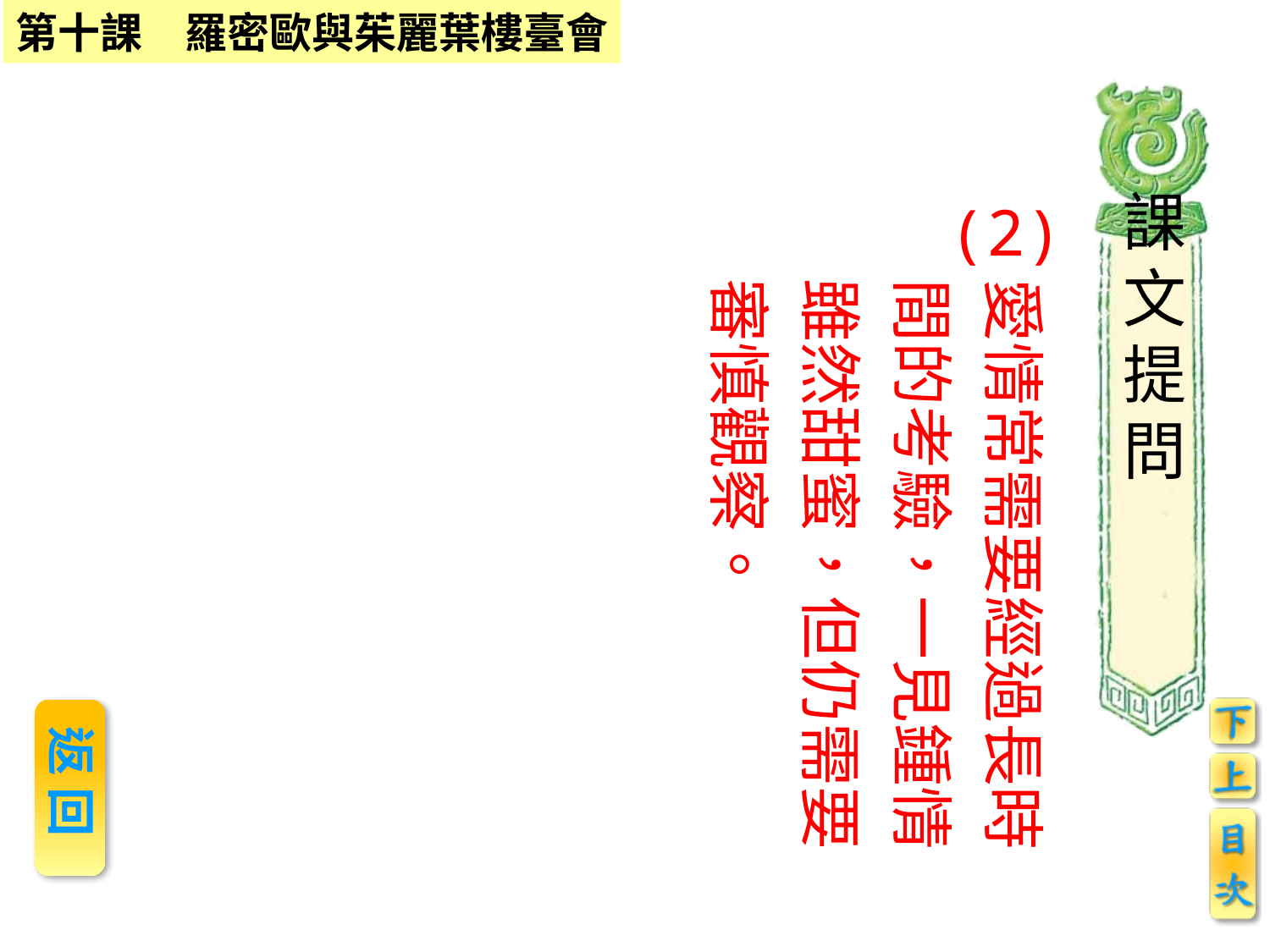

愛情常需要經過長時
　　　間的考驗，一見鍾情
　　　雖然甜蜜，但仍需要
　　　審慎觀察。
課文提問
(2)
 返 回